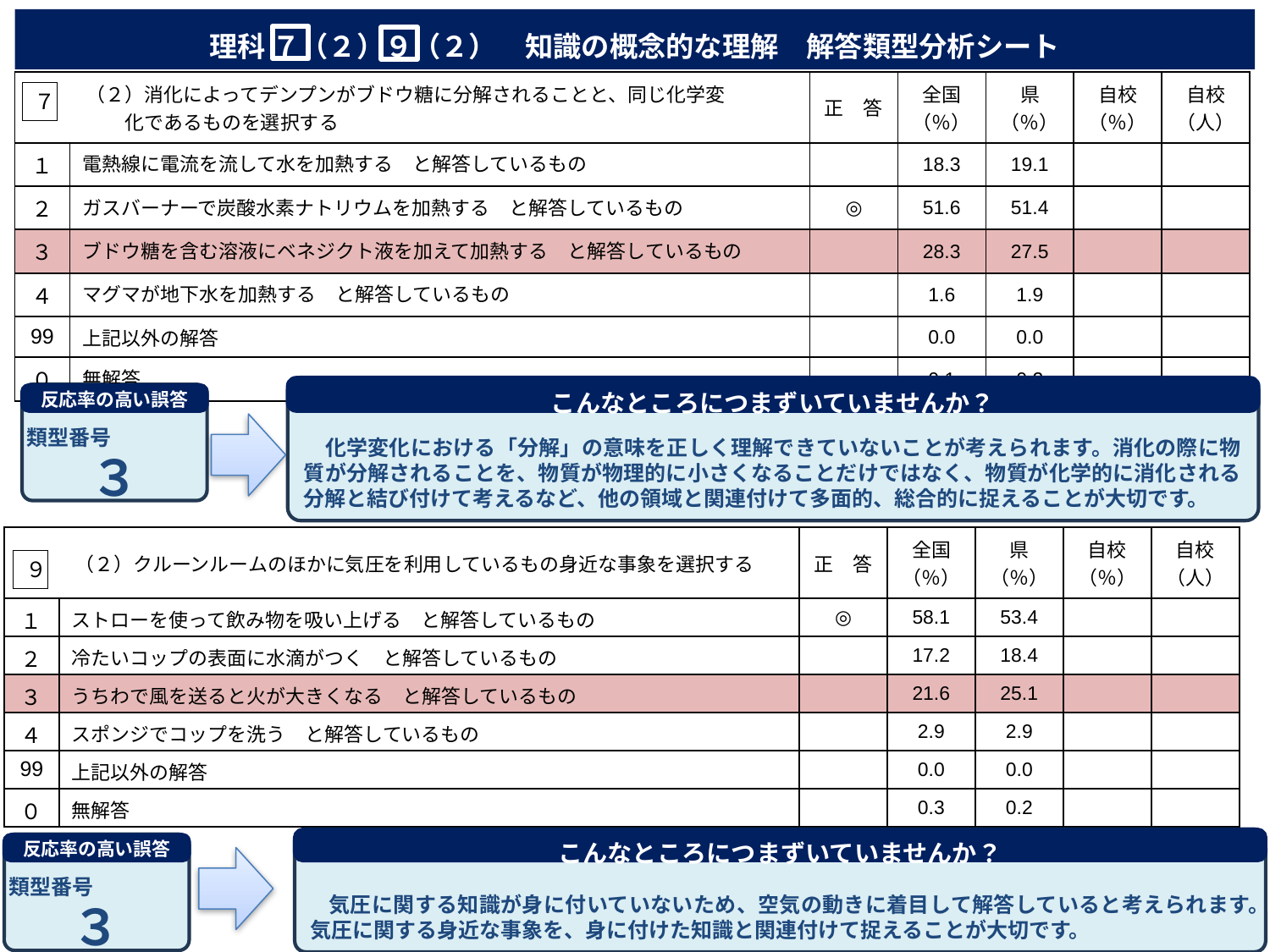

理科 ７（２）９（２）　知識の概念的な理解　解答類型分析シート

| （２）消化によってデンプンがブドウ糖に分解されることと、同じ化学変　　　 　　　　　化であるものを選択する |  | 正　答 | 全国（％） | 県（％） | 自校（％） | 自校（人） |
| --- | --- | --- | --- | --- | --- | --- |
| １ | 電熱線に電流を流して水を加熱する　と解答しているもの |  | 18.3 | 19.1 |  |  |
| ２ | ガスバーナーで炭酸水素ナトリウムを加熱する　と解答しているもの | ◎ | 51.6 | 51.4 |  |  |
| ３ | ブドウ糖を含む溶液にベネジクト液を加えて加熱する　と解答しているもの |  | 28.3 | 27.5 |  |  |
| ４ | マグマが地下水を加熱する　と解答しているもの |  | 1.6 | 1.9 |  |  |
| 99 | 上記以外の解答 |  | 0.0 | 0.0 |  |  |
| ０ | 無解答 |  | 0.1 | 0.2 |  |  |
７
　化学変化における「分解」の意味を正しく理解できていないことが考えられます。消化の際に物質が分解されることを、物質が物理的に小さくなることだけではなく、物質が化学的に消化される分解と結び付けて考えるなど、他の領域と関連付けて多面的、総合的に捉えることが大切です。
こんなところにつまずいていませんか？

３

反応率の高い誤答

類型番号
| （２）クルーンルームのほかに気圧を利用しているもの身近な事象を選択する |  | 正　答 | 全国（％） | 県（％） | 自校（％） | 自校（人） |
| --- | --- | --- | --- | --- | --- | --- |
| １ | ストローを使って飲み物を吸い上げる　と解答しているもの | ◎ | 58.1 | 53.4 |  |  |
| ２ | 冷たいコップの表面に水滴がつく　と解答しているもの |  | 17.2 | 18.4 |  |  |
| ３ | うちわで風を送ると火が大きくなる　と解答しているもの |  | 21.6 | 25.1 |  |  |
| ４ | スポンジでコップを洗う　と解答しているもの |  | 2.9 | 2.9 |  |  |
| 99 | 上記以外の解答 |  | 0.0 | 0.0 |  |  |
| ０ | 無解答 |  | 0.3 | 0.2 |  |  |
９
　気圧に関する知識が身に付いていないため、空気の動きに着目して解答していると考えられます。気圧に関する身近な事象を、身に付けた知識と関連付けて捉えることが大切です。
こんなところにつまずいていませんか？

３

反応率の高い誤答

類型番号